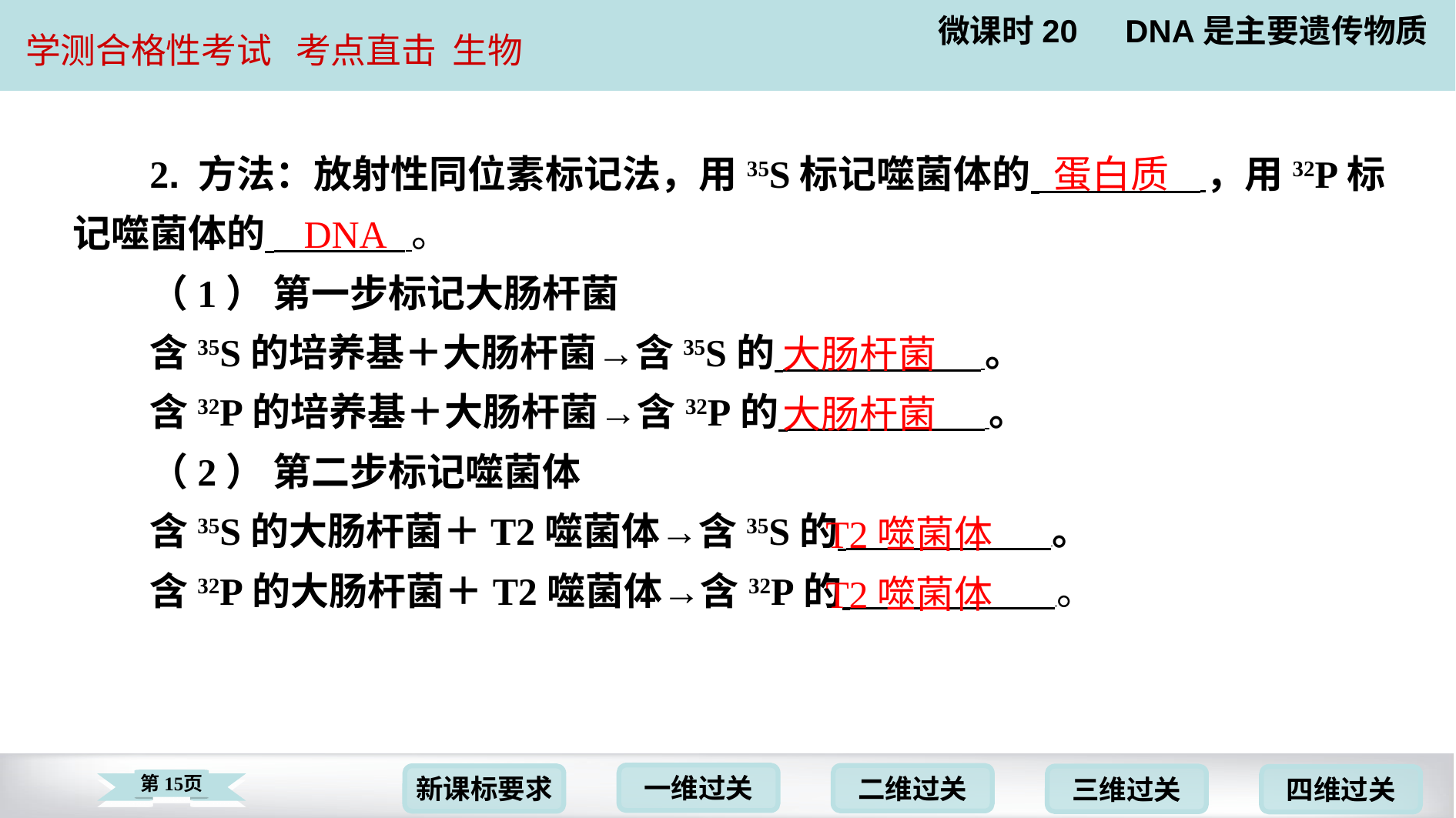

蛋白质
2. 方法：放射性同位素标记法，用35S标记噬菌体的                        ，用32P标
记噬菌体的                    ⁠。
（1） 第一步标记大肠杆菌
含35S的培养基＋大肠杆菌→含35S的                             ⁠。
含32P的培养基＋大肠杆菌→含32P的                             ⁠。
（2） 第二步标记噬菌体
含35S的大肠杆菌＋T2噬菌体→含35S的                              ⁠。
含32P的大肠杆菌＋T2噬菌体→含32P的                              ⁠。
DNA
大肠杆菌
大肠杆菌
T2噬菌体
T2噬菌体